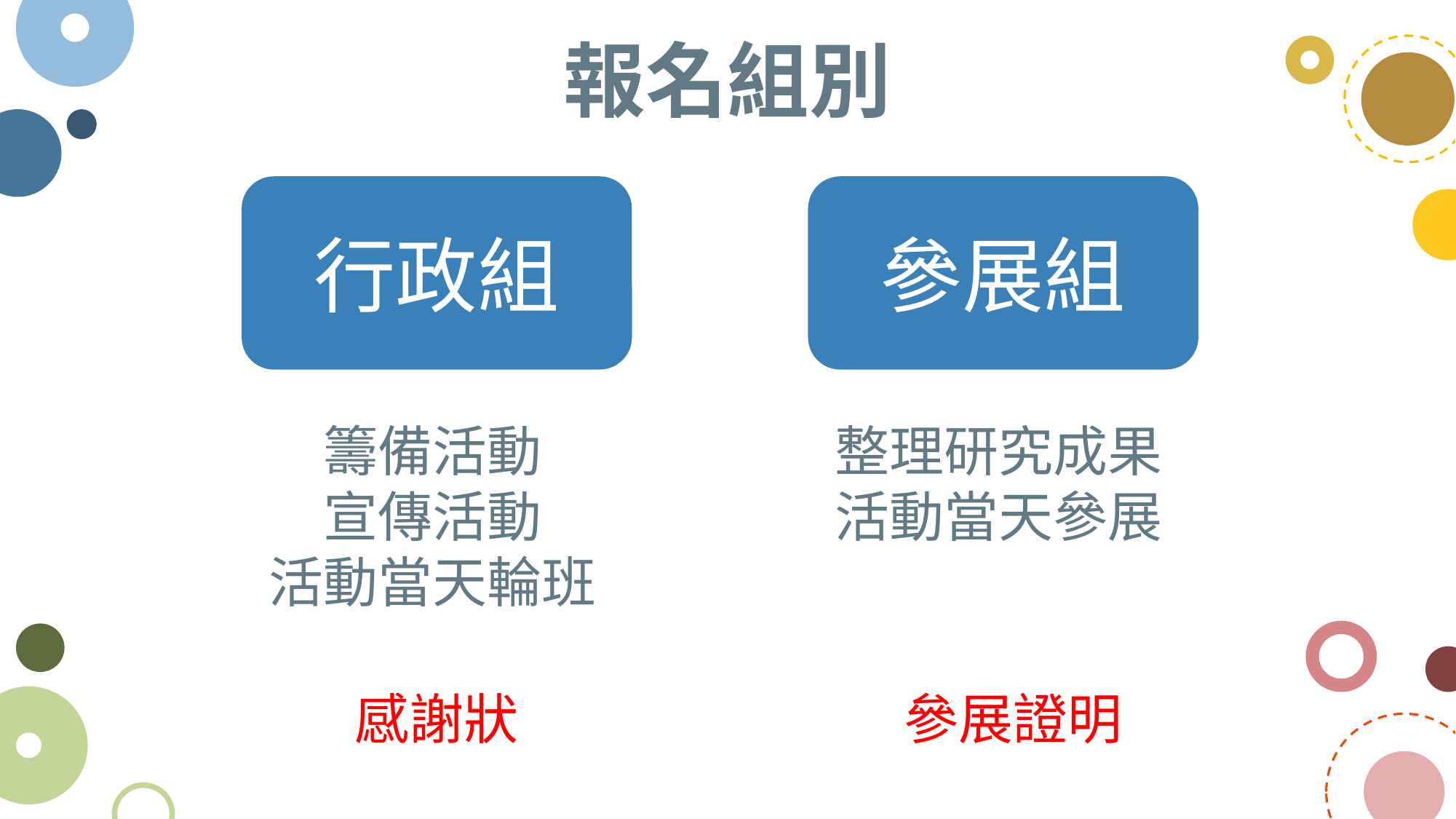

報名組別
行政組
參展組
籌備活動
宣傳活動
活動當天輪班
整理研究成果
活動當天參展
感謝狀
參展證明